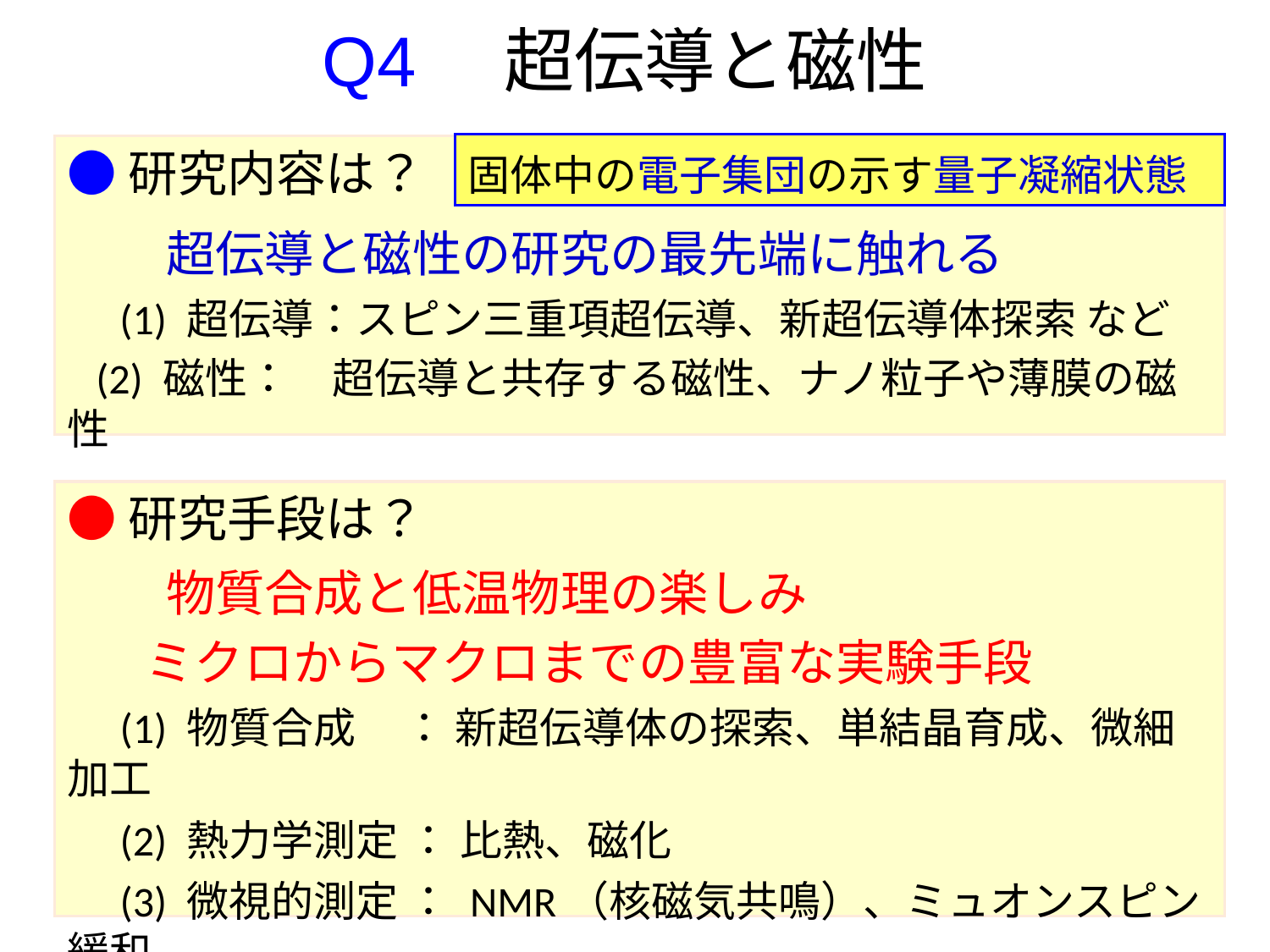

# Q4　超伝導と磁性
●研究内容は？
　　超伝導と磁性の研究の最先端に触れる
　(1) 超伝導：スピン三重項超伝導、新超伝導体探索 など
   (2) 磁性：　超伝導と共存する磁性、ナノ粒子や薄膜の磁性
固体中の電子集団の示す量子凝縮状態

●研究手段は？
　　物質合成と低温物理の楽しみ
      ミクロからマクロまでの豊富な実験手段
　(1) 物質合成     ： 新超伝導体の探索、単結晶育成、微細加工
　(2) 熱力学測定 ： 比熱、磁化
　(3) 微視的測定 ： NMR（核磁気共鳴）、ミュオンスピン緩和